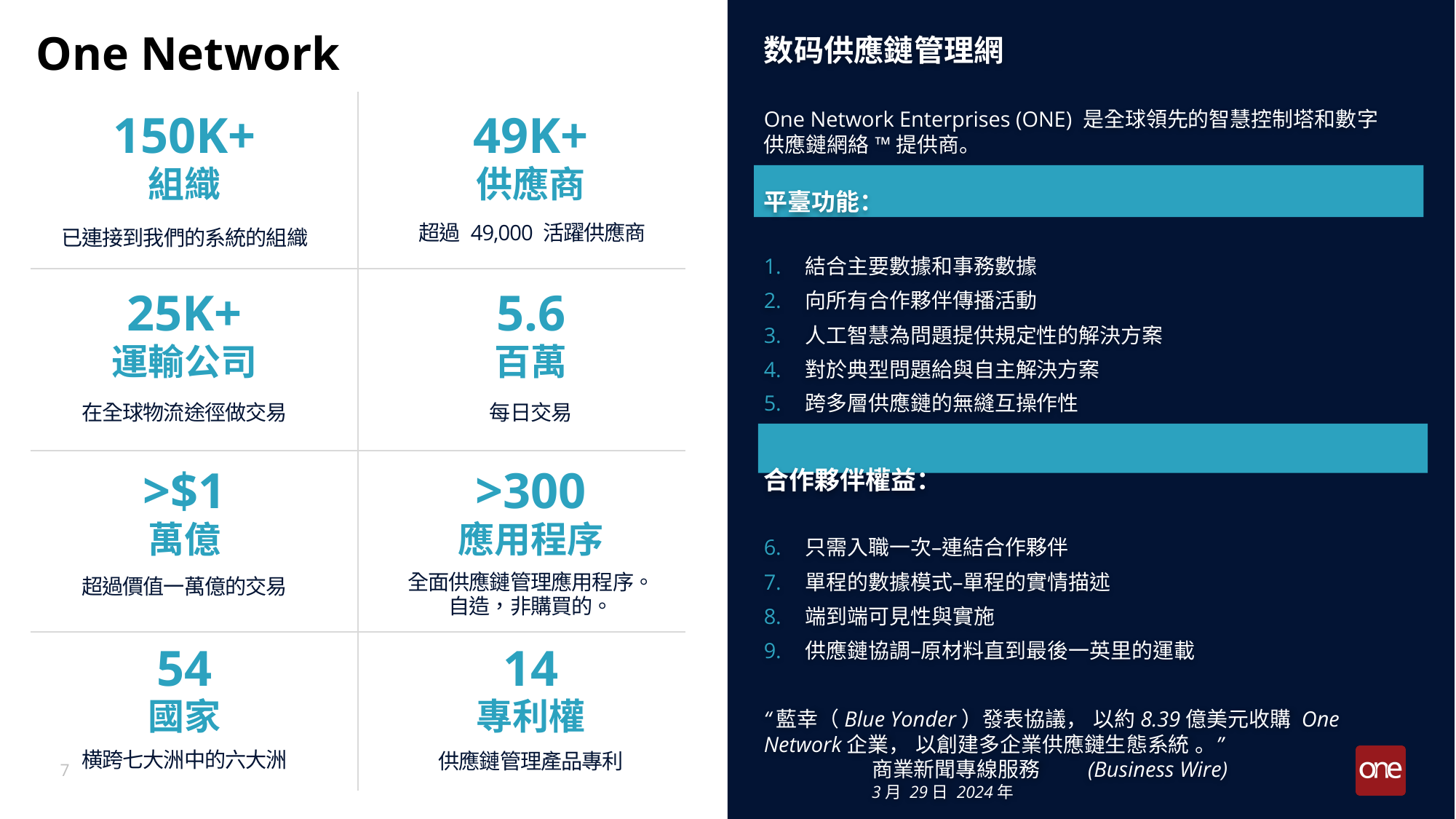

One Network
数码供應鏈管理網
One Network Enterprises (ONE) 是全球領先的智慧控制塔和數字供應鏈網絡 ™ 提供商。
平臺功能：
結合主要數據和事務數據
向所有合作夥伴傳播活動
人工智慧為問題提供規定性的解決方案
對於典型問題給與自主解決方案
跨多層供應鏈的無縫互操作性

合作夥伴權益：
只需入職一次–連結合作夥伴
單程的數據模式–單程的實情描述
端到端可見性與實施
供應鏈協調–原材料直到最後一英里的運載

“藍幸（Blue Yonder）發表協議， 以約8.39億美元收購 One Network企業， 以創建多企業供應鏈生態系統 。”
			商業新聞專線服務        			(Business Wire)
			3月 29日 2024年
150K+
組織
已連接到我們的系統的組織
49K+
供應商
超過 49,000 活躍供應商
25K+
運輸公司
在全球物流途徑做交易
5.6
百萬
每日交易
>$1
萬億
超過價值一萬億的交易
>300
應用程序
全面供應鏈管理應用程序。
自造，非購買的。
54
國家
横跨七大洲中的六大洲
14
專利權
供應鏈管理產品專利